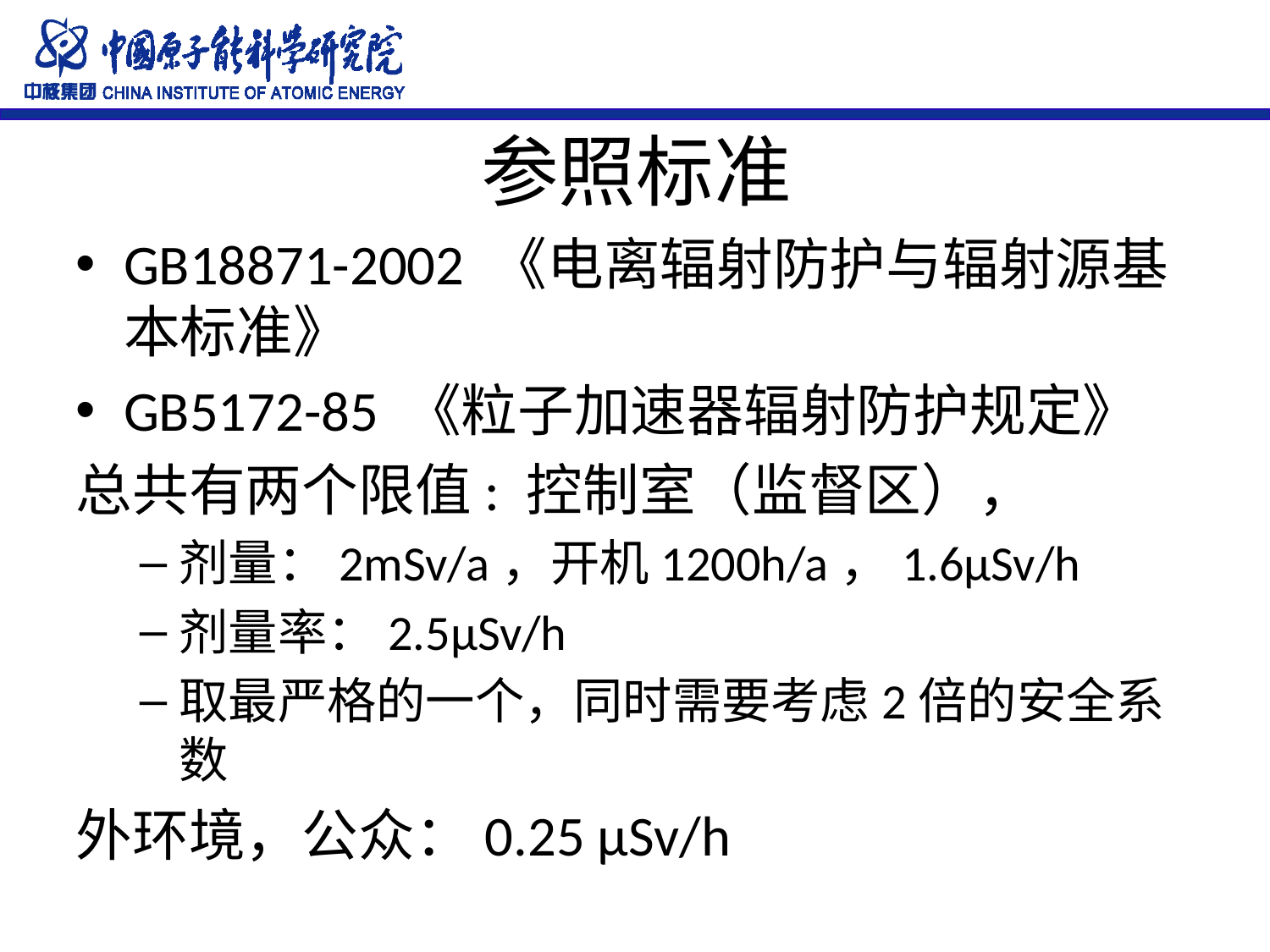

# 参照标准
GB18871-2002 《电离辐射防护与辐射源基本标准》
GB5172-85 《粒子加速器辐射防护规定》
总共有两个限值: 控制室（监督区），
剂量：2mSv/a，开机1200h/a，1.6μSv/h
剂量率：2.5μSv/h
取最严格的一个，同时需要考虑2倍的安全系数
外环境，公众：0.25 μSv/h